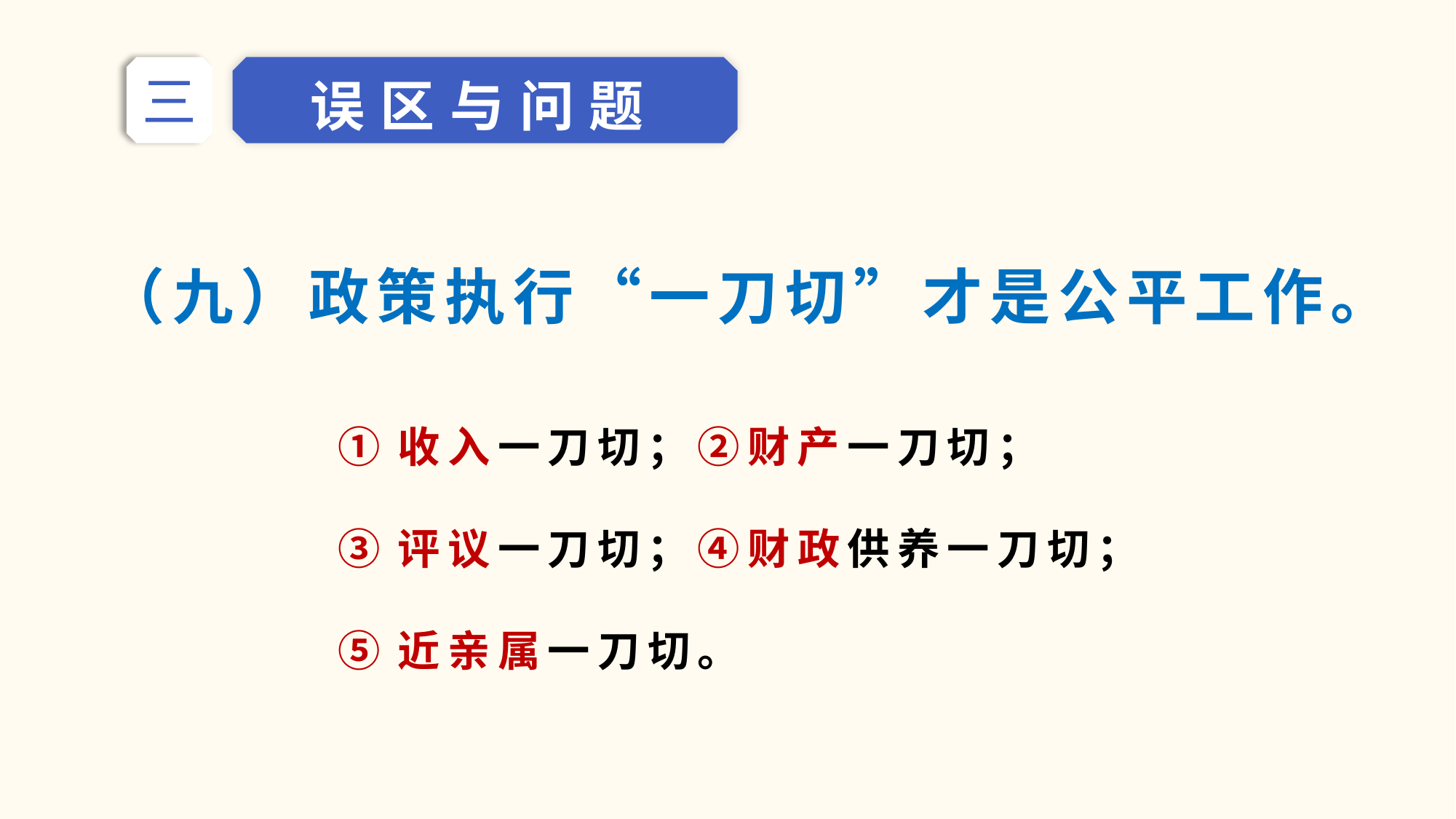

误区与问题

三
（九）政策执行“一刀切”才是公平工作。
①收入一刀切；②财产一刀切；
③评议一刀切；④财政供养一刀切；
⑤近亲属一刀切。